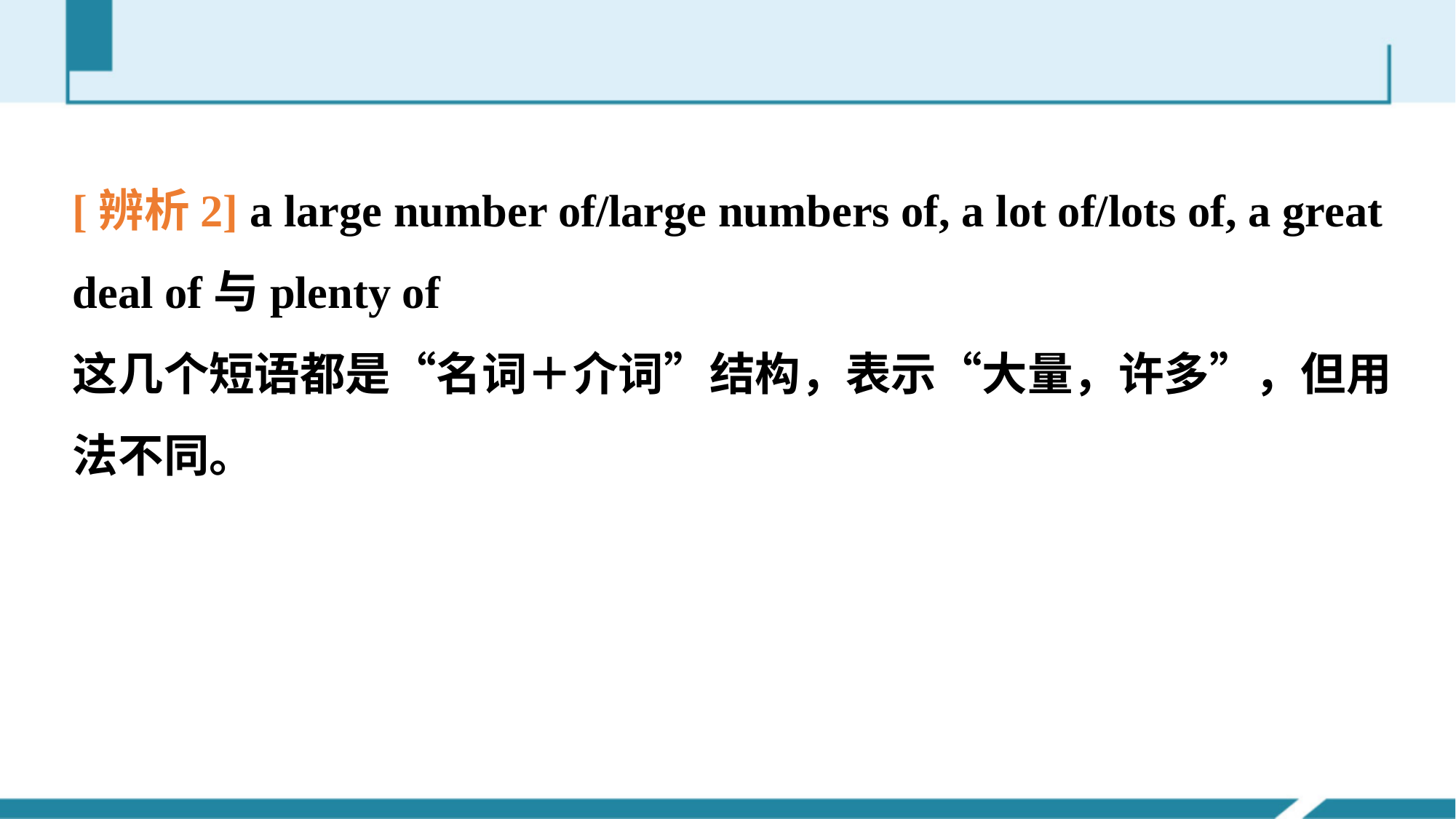

[辨析2] a large number of/large numbers of, a lot of/lots of, a great deal of与plenty of
这几个短语都是“名词＋介词”结构，表示“大量，许多”，但用法不同。